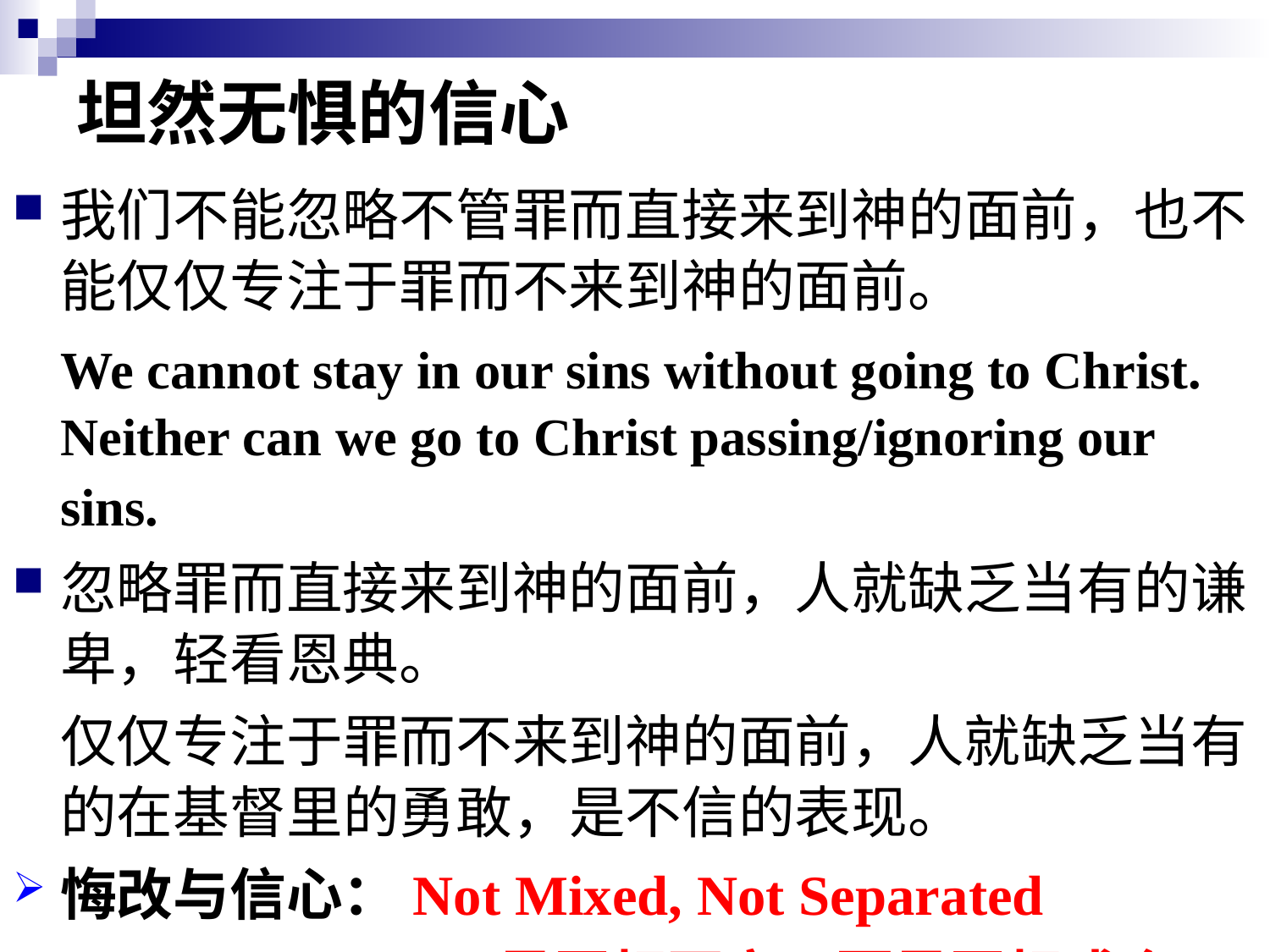

# 坦然无惧的信心
我们不能忽略不管罪而直接来到神的面前，也不能仅仅专注于罪而不来到神的面前。
	We cannot stay in our sins without going to Christ. Neither can we go to Christ passing/ignoring our sins.
忽略罪而直接来到神的面前，人就缺乏当有的谦卑，轻看恩典。
	仅仅专注于罪而不来到神的面前，人就缺乏当有的在基督里的勇敢，是不信的表现。
悔改与信心：Not Mixed, Not Separated
				不是互相否定，而是互相成全